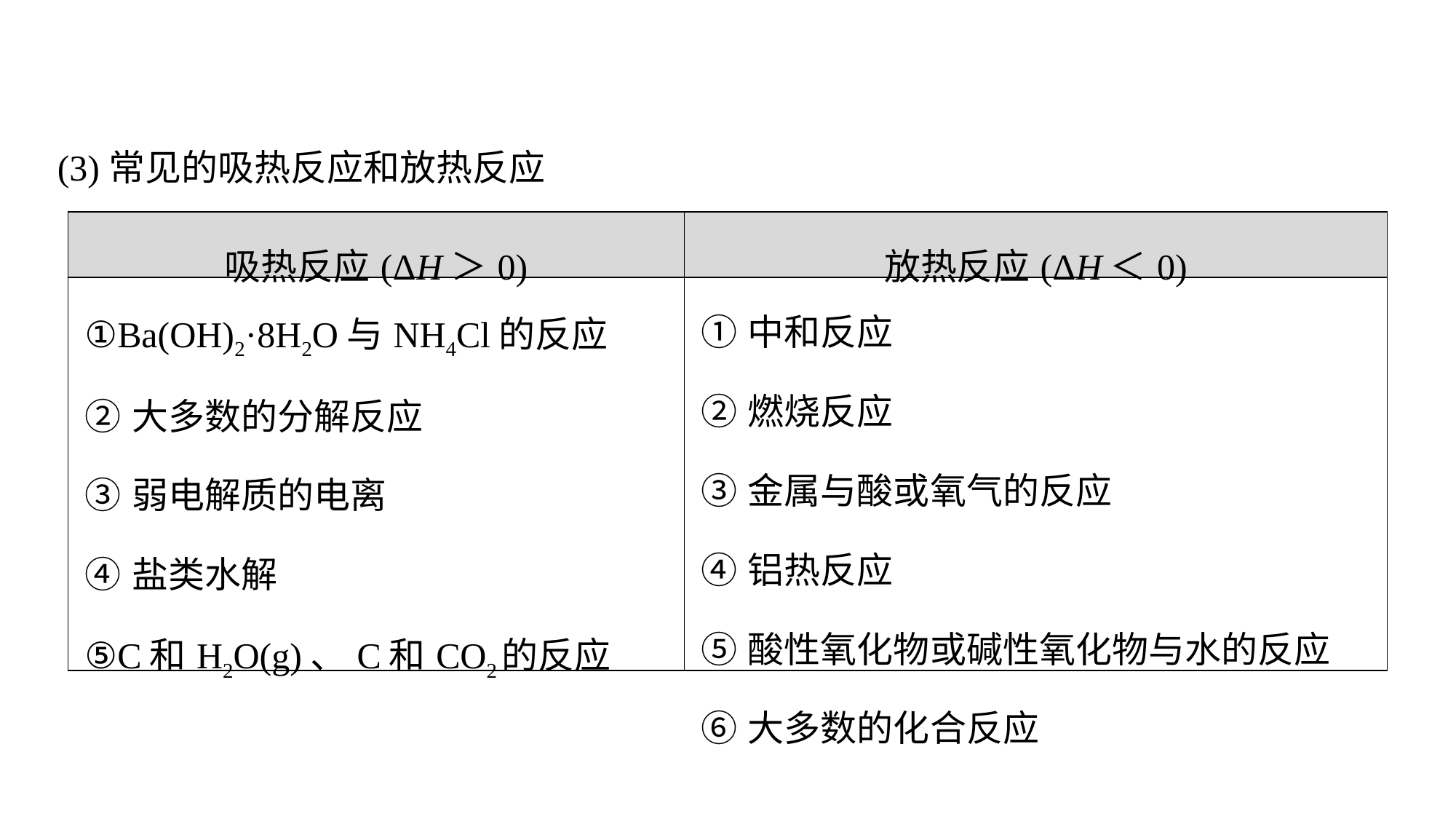

(3)常见的吸热反应和放热反应
| 吸热反应(ΔH＞0) | 放热反应(ΔH＜0) |
| --- | --- |
| ①Ba(OH)2·8H2O与NH4Cl的反应 ②大多数的分解反应 ③弱电解质的电离 ④盐类水解 ⑤C和H2O(g)、C和CO2的反应 | ①中和反应 ②燃烧反应 ③金属与酸或氧气的反应 ④铝热反应 ⑤酸性氧化物或碱性氧化物与水的反应 ⑥大多数的化合反应 |